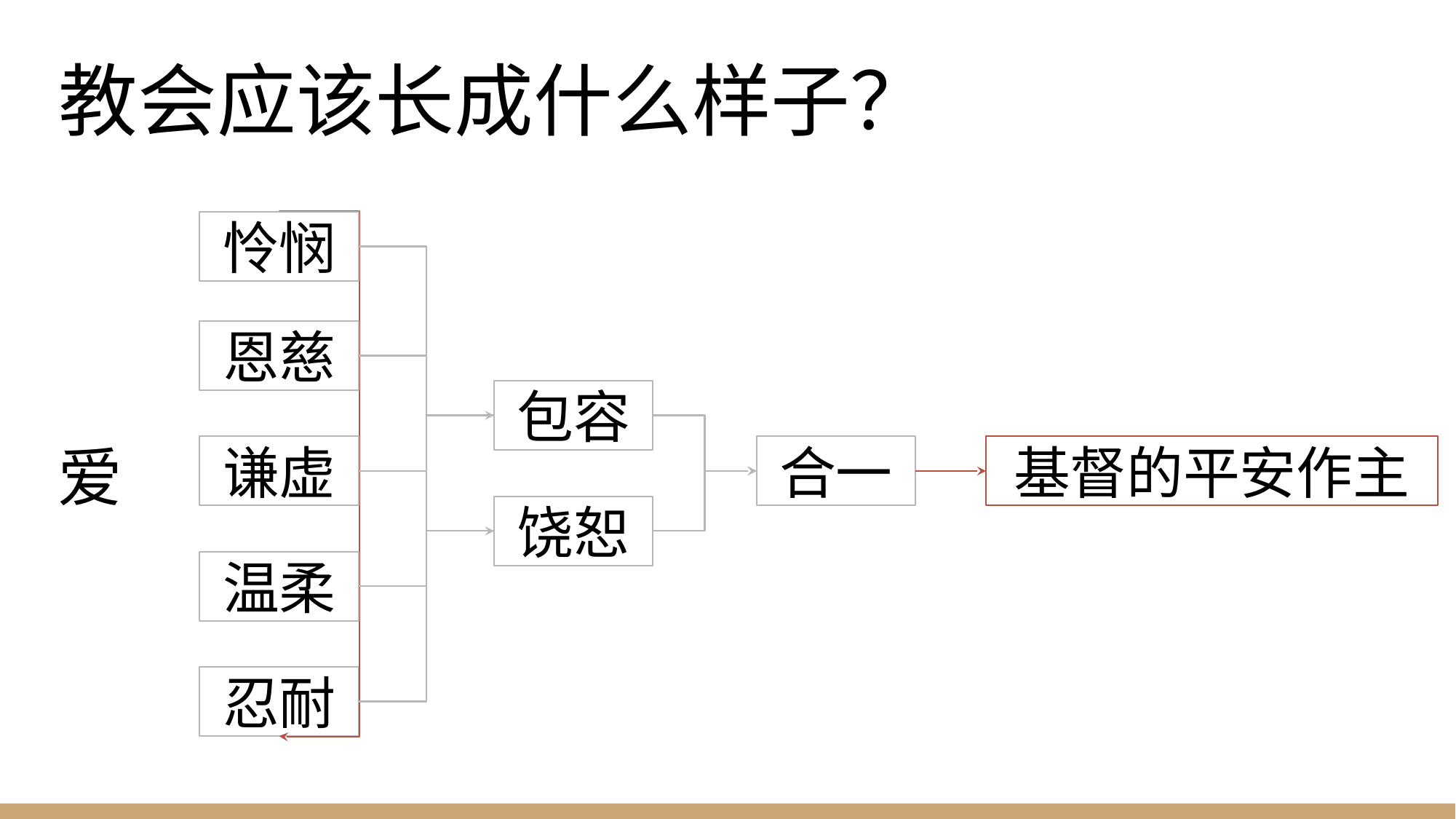

# 教会应该长成什么样子？
怜悯
恩慈
包容
爱
基督的平安作主
谦虚
合一
饶恕
温柔
忍耐